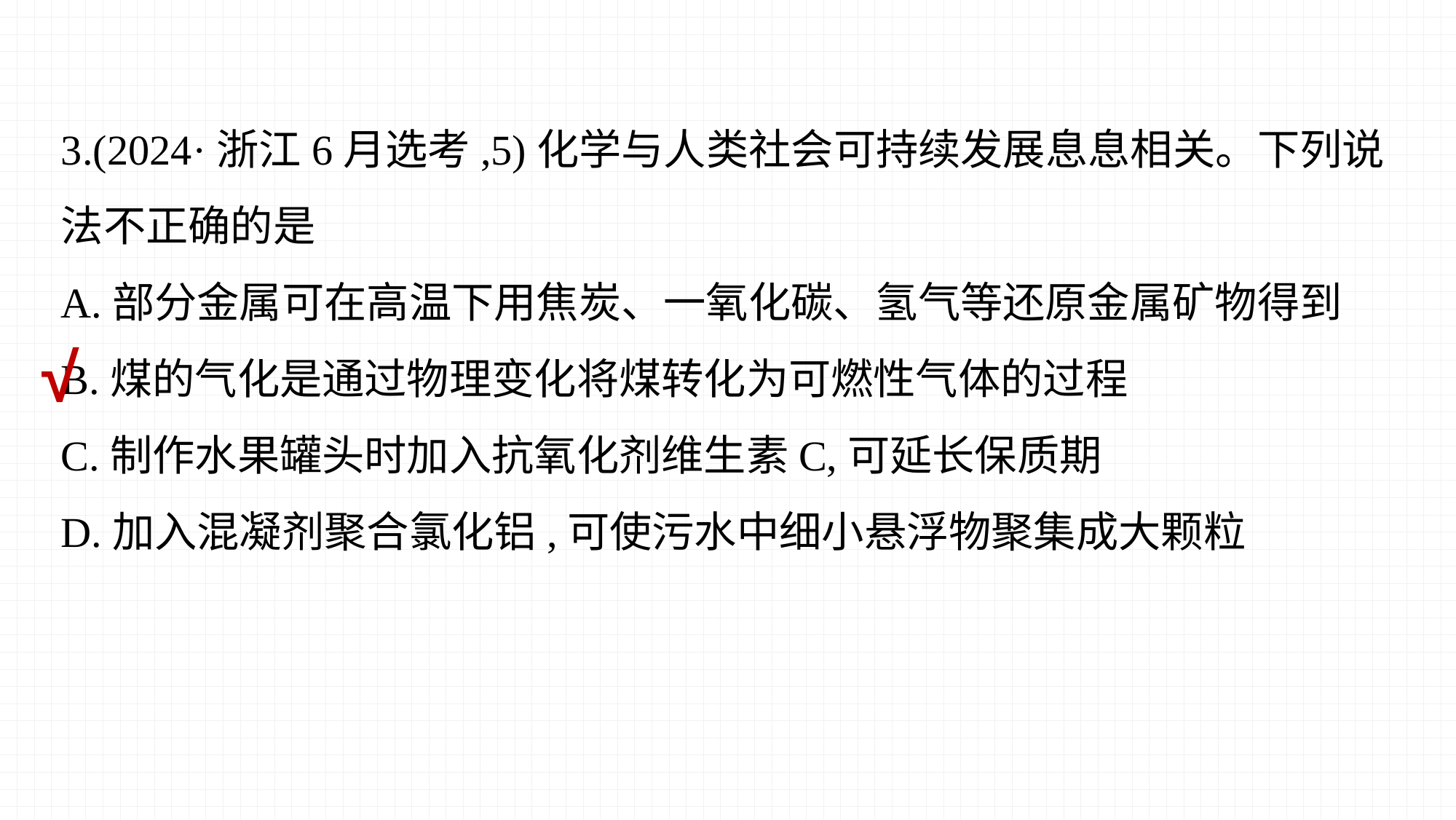

3.(2024·浙江6月选考,5)化学与人类社会可持续发展息息相关。下列说法不正确的是
A.部分金属可在高温下用焦炭、一氧化碳、氢气等还原金属矿物得到
B.煤的气化是通过物理变化将煤转化为可燃性气体的过程
C.制作水果罐头时加入抗氧化剂维生素C,可延长保质期
D.加入混凝剂聚合氯化铝,可使污水中细小悬浮物聚集成大颗粒
√